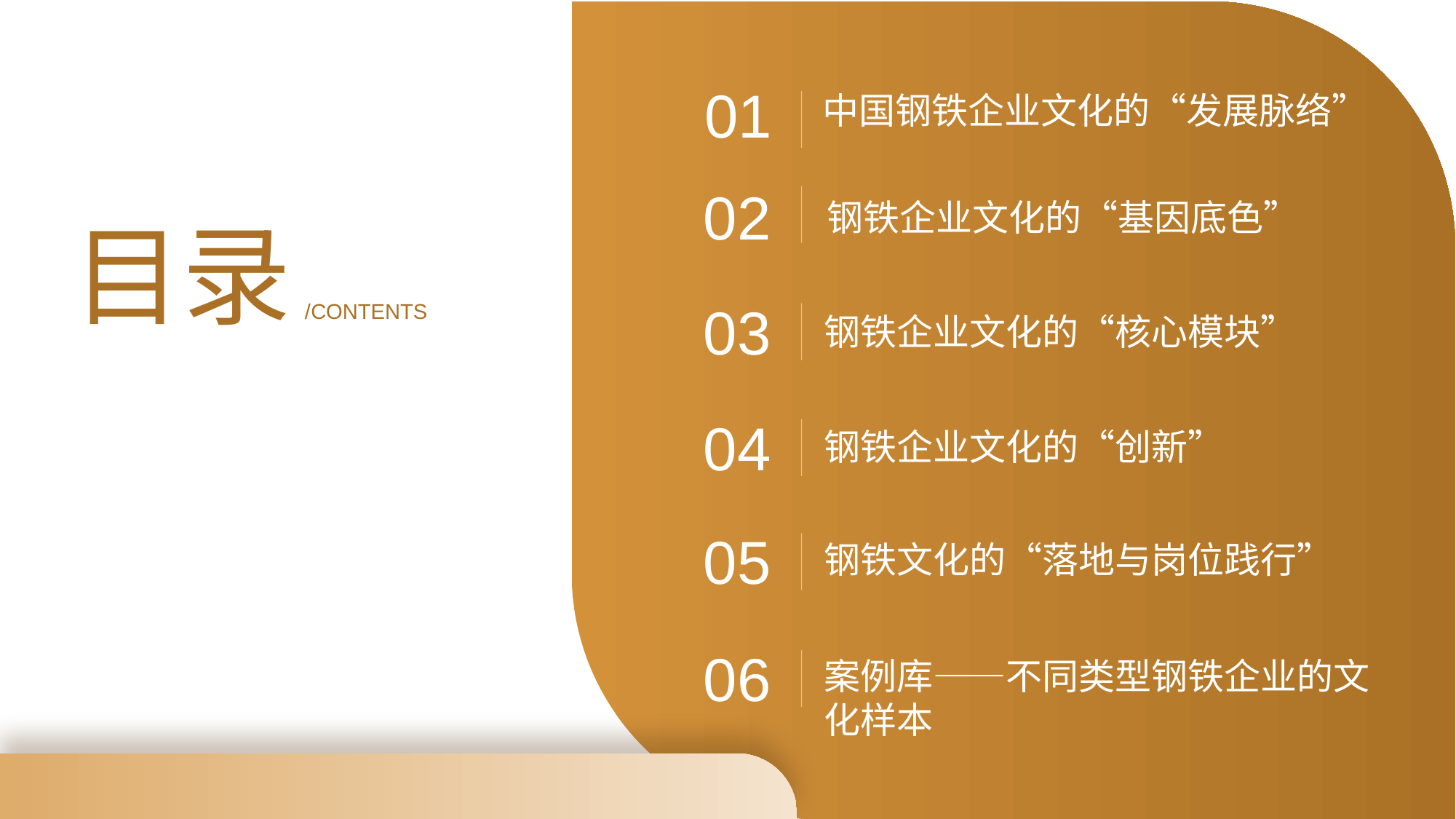

01
中国钢铁企业文化的“发展脉络”
02
钢铁企业文化的“基因底色”
目录
03
/CONTENTS
钢铁企业文化的“核心模块”
04
钢铁企业文化的“创新”
05
钢铁文化的“落地与岗位践行”
06
案例库——不同类型钢铁企业的文化样本